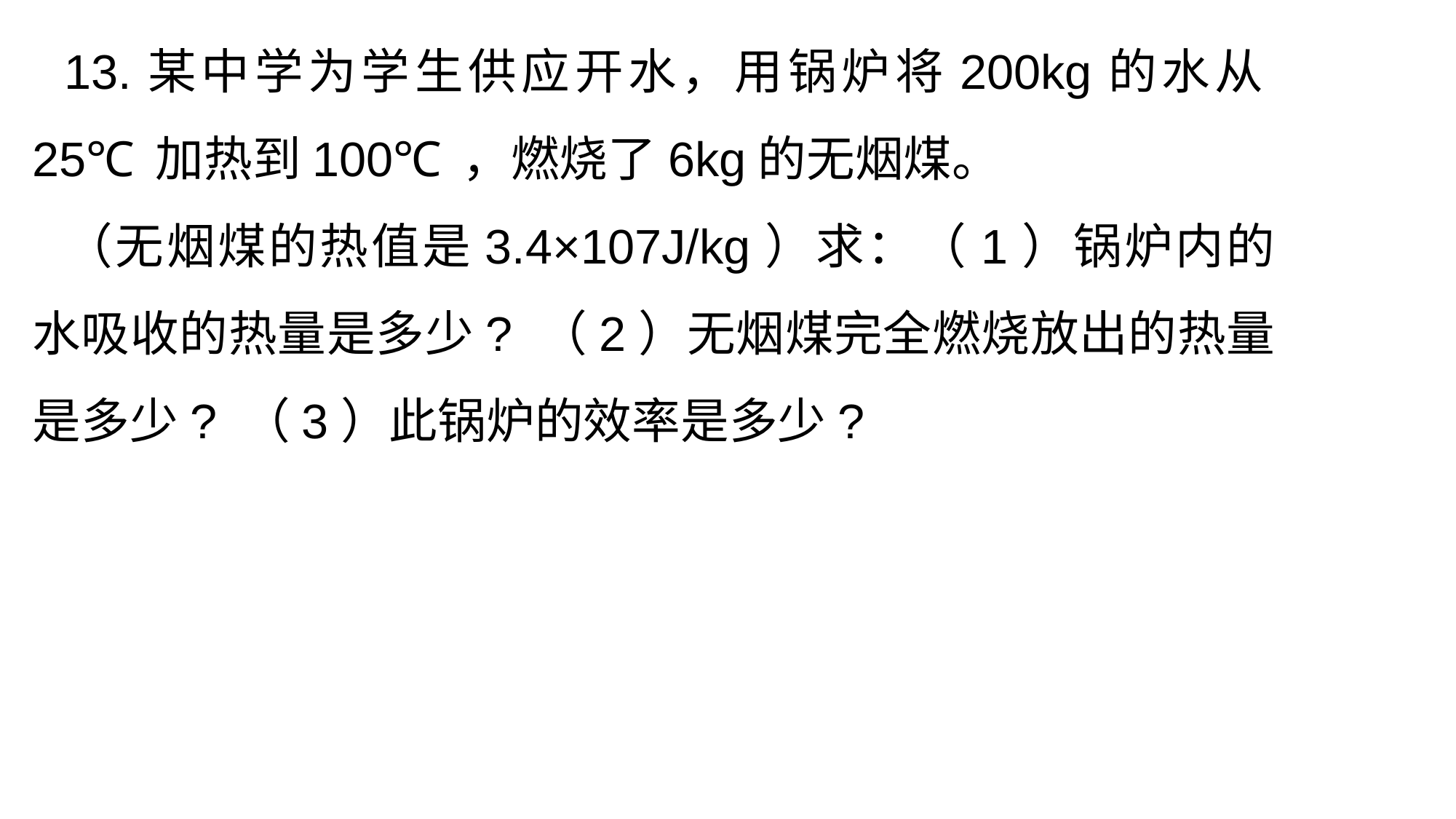

13.某中学为学生供应开水，用锅炉将200kg的水从25℃加热到100℃，燃烧了6kg的无烟煤。
（无烟煤的热值是3.4×107J/kg）求：（1）锅炉内的水吸收的热量是多少? （2）无烟煤完全燃烧放出的热量是多少? （3）此锅炉的效率是多少?